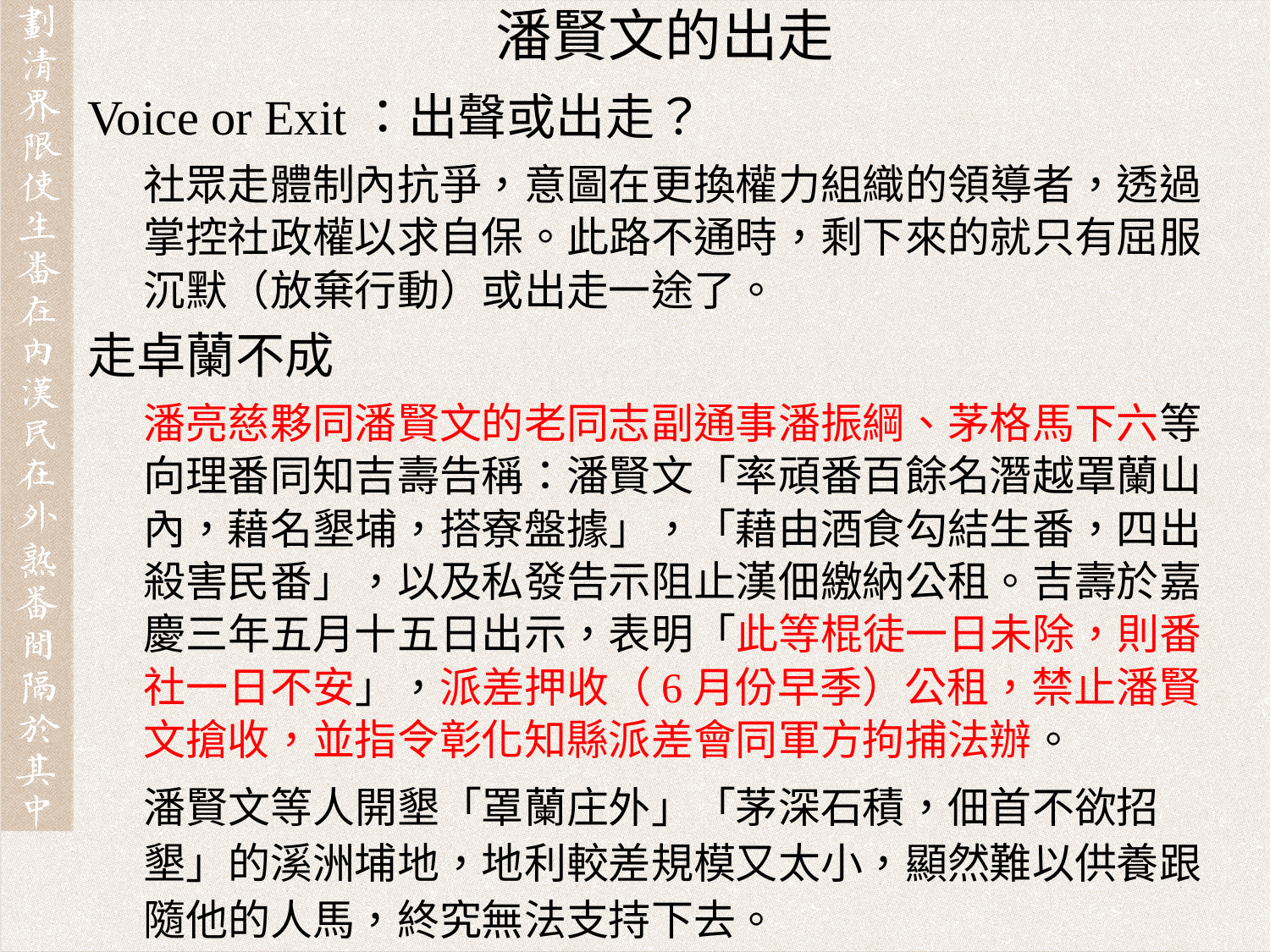

潘賢文的出走
Voice or Exit：出聲或出走？
社眾走體制內抗爭，意圖在更換權力組織的領導者，透過掌控社政權以求自保。此路不通時，剩下來的就只有屈服沉默（放棄行動）或出走一途了。
走卓蘭不成
潘亮慈夥同潘賢文的老同志副通事潘振綱、茅格馬下六等向理番同知吉壽告稱：潘賢文「率頑番百餘名潛越罩蘭山內，藉名墾埔，搭寮盤據」，「藉由酒食勾結生番，四出殺害民番」，以及私發告示阻止漢佃繳納公租。吉壽於嘉慶三年五月十五日出示，表明「此等棍徒一日未除，則番社一日不安」，派差押收（6月份早季）公租，禁止潘賢文搶收，並指令彰化知縣派差會同軍方拘捕法辦。
潘賢文等人開墾「罩蘭庄外」「茅深石積，佃首不欲招墾」的溪洲埔地，地利較差規模又太小，顯然難以供養跟隨他的人馬，終究無法支持下去。